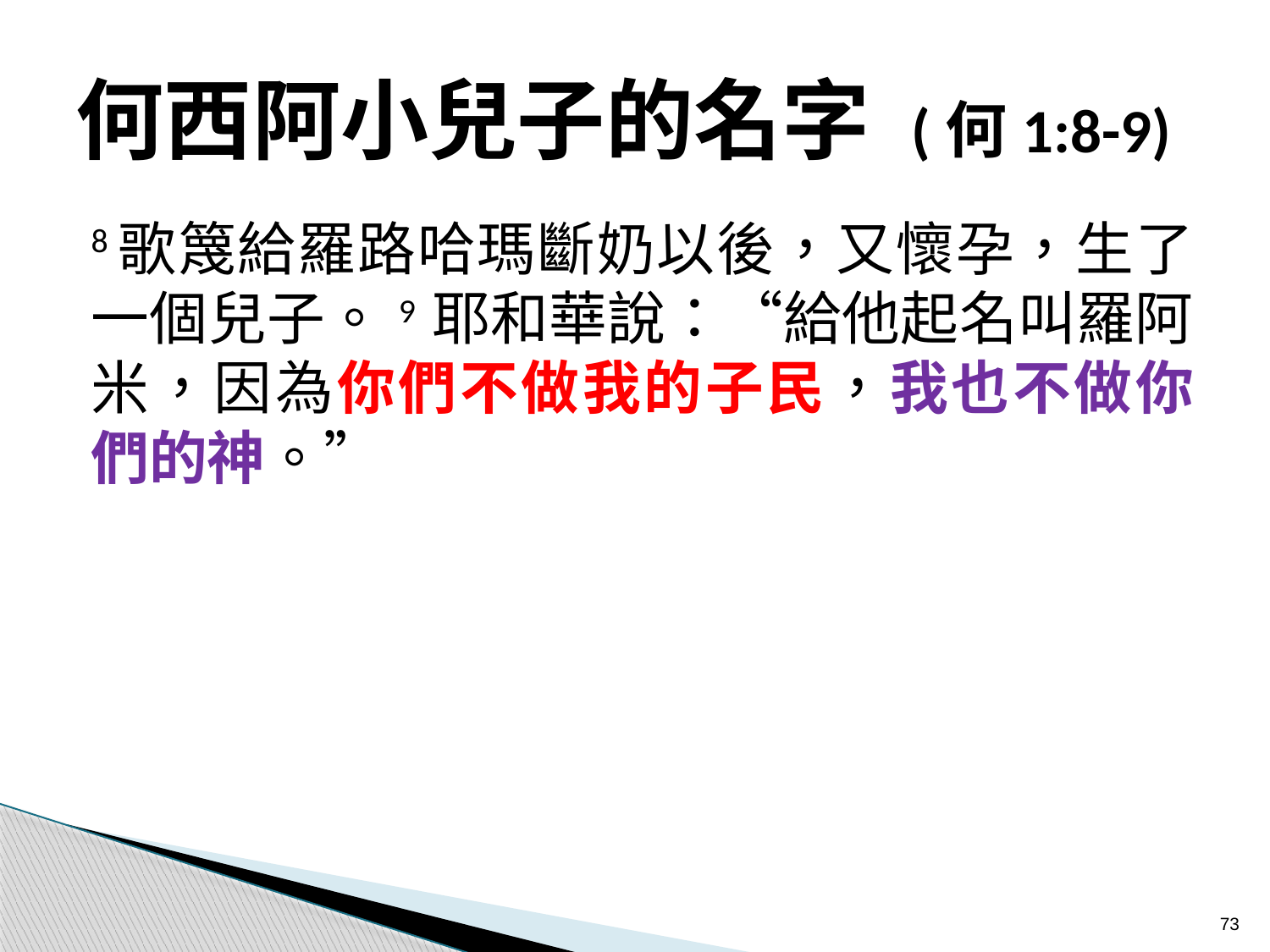

# 何西阿小兒子的名字 (何1:8-9)
8歌篾給羅路哈瑪斷奶以後，又懷孕，生了一個兒子。9 耶和華說：“給他起名叫羅阿米，因為你們不做我的子民，我也不做你們的神。”

73